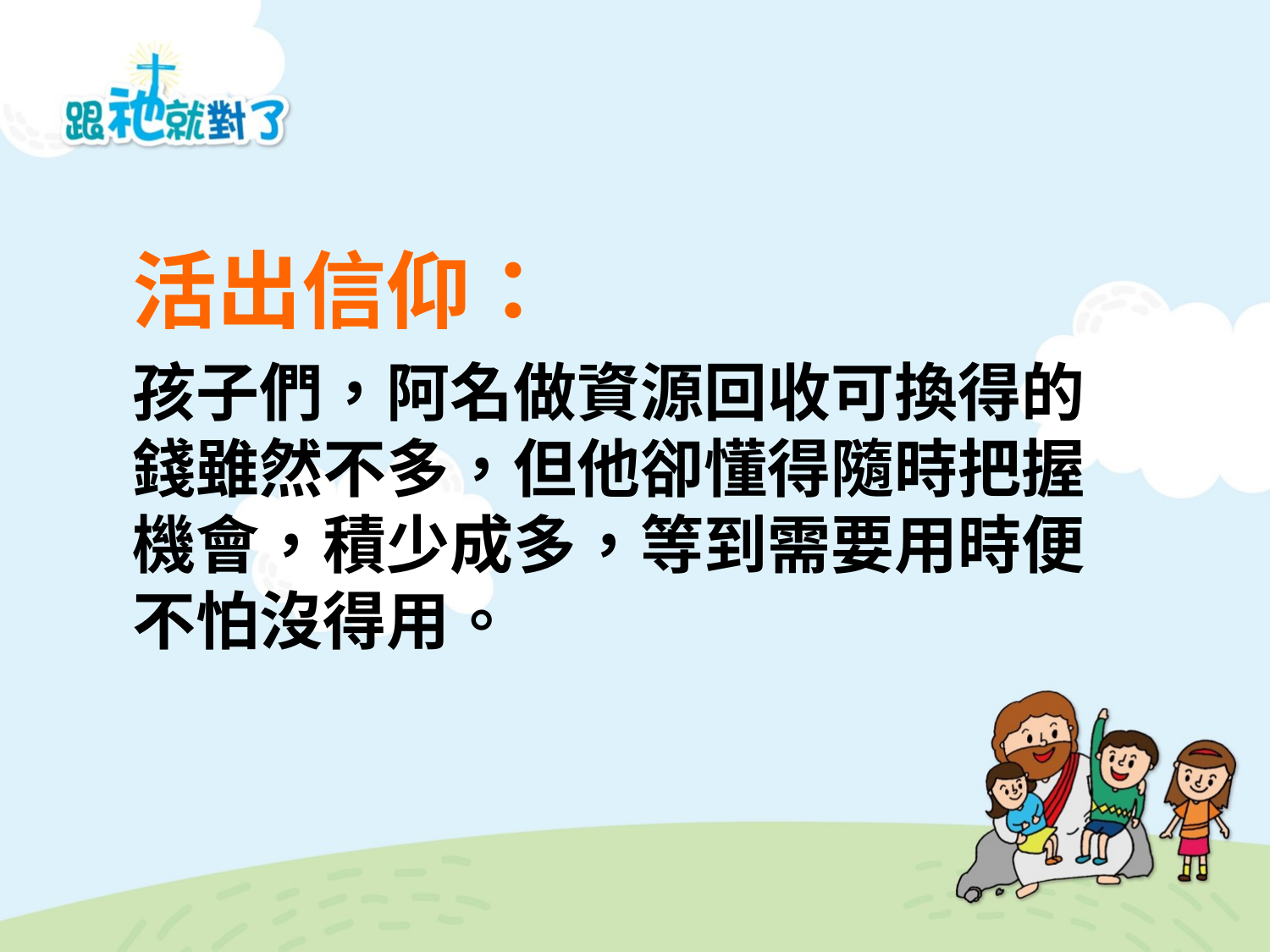

活出信仰：
孩子們，阿名做資源回收可換得的錢雖然不多，但他卻懂得隨時把握機會，積少成多，等到需要用時便不怕沒得用。